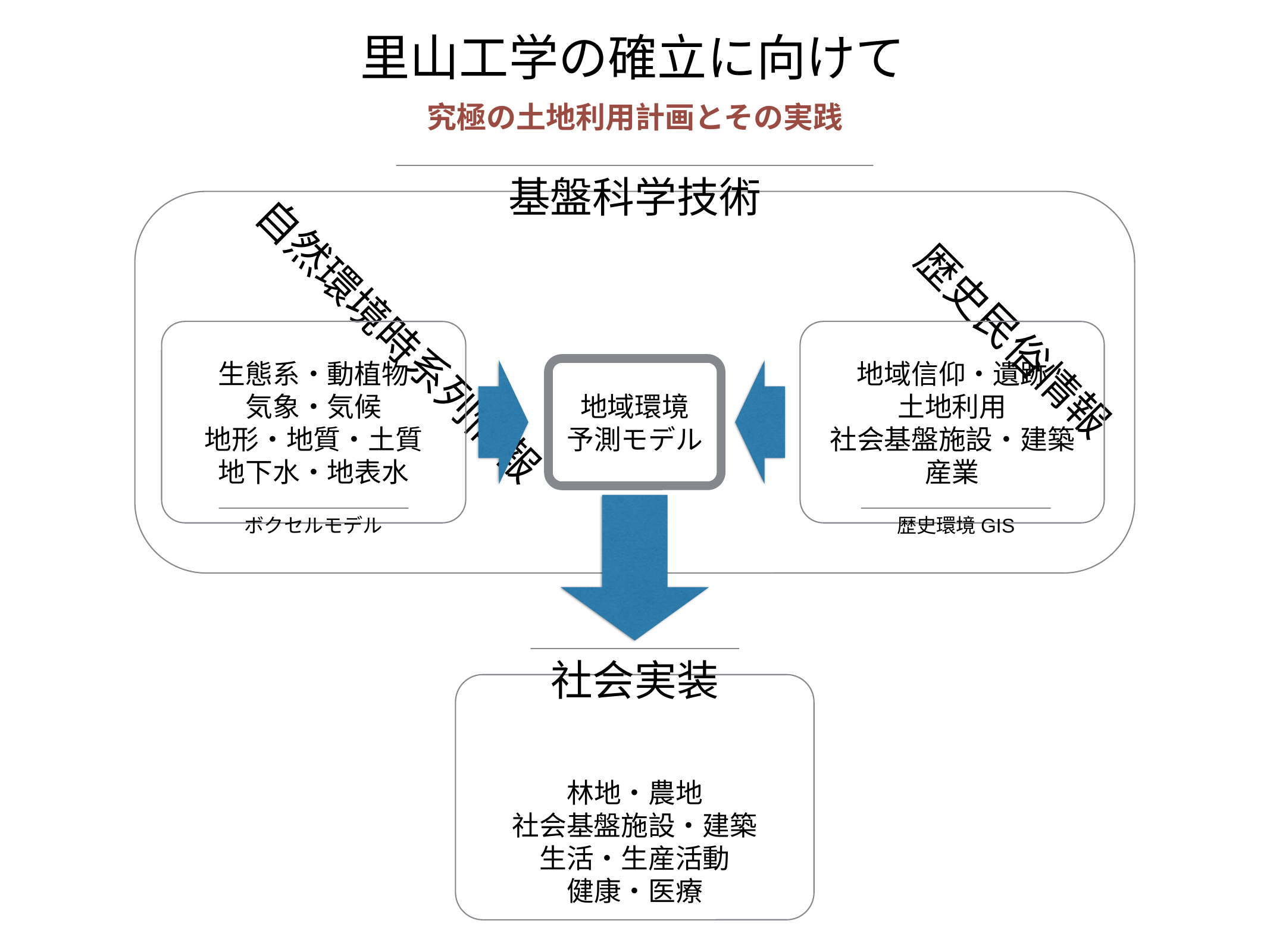

里山工学の確立に向けて
究極の土地利用計画とその実践

基盤科学技術
自然環境時系列情報
歴史民俗情報
生態系・動植物
気象・気候
地形・地質・土質
地下水・地表水
地域信仰・遺跡
土地利用
社会基盤施設・建築
産業
地域環境
予測モデル

ボクセルモデル
歴史環境GIS
林地・農地
社会基盤施設・建築
生活・生産活動
健康・医療
社会実装